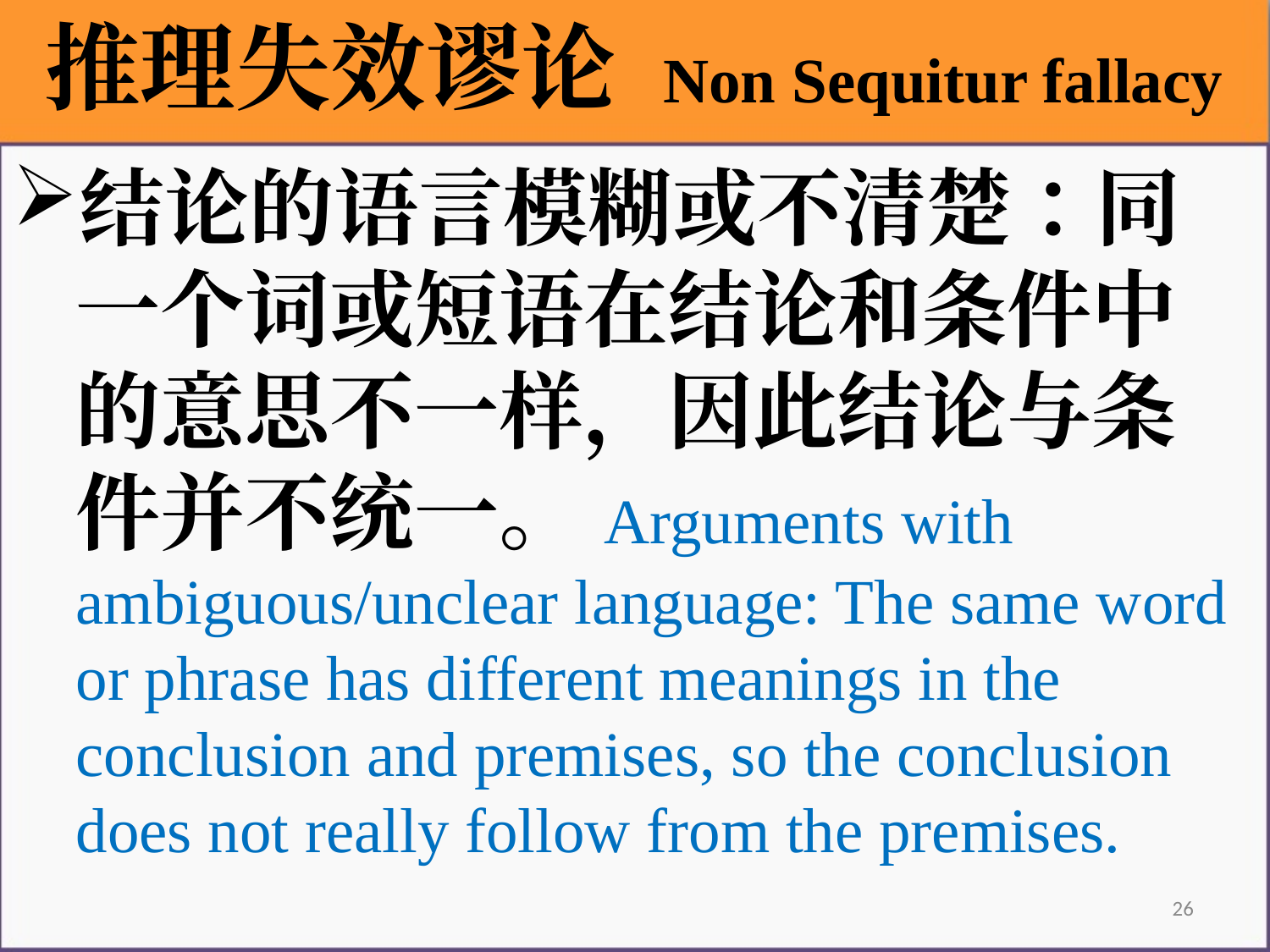

推理失效谬论 Non Sequitur fallacy
结论的语言模糊或不清楚：同一个词或短语在结论和条件中的意思不一样，因此结论与条件并不统一。Arguments with ambiguous/unclear language: The same word or phrase has different meanings in the conclusion and premises, so the conclusion does not really follow from the premises.

26